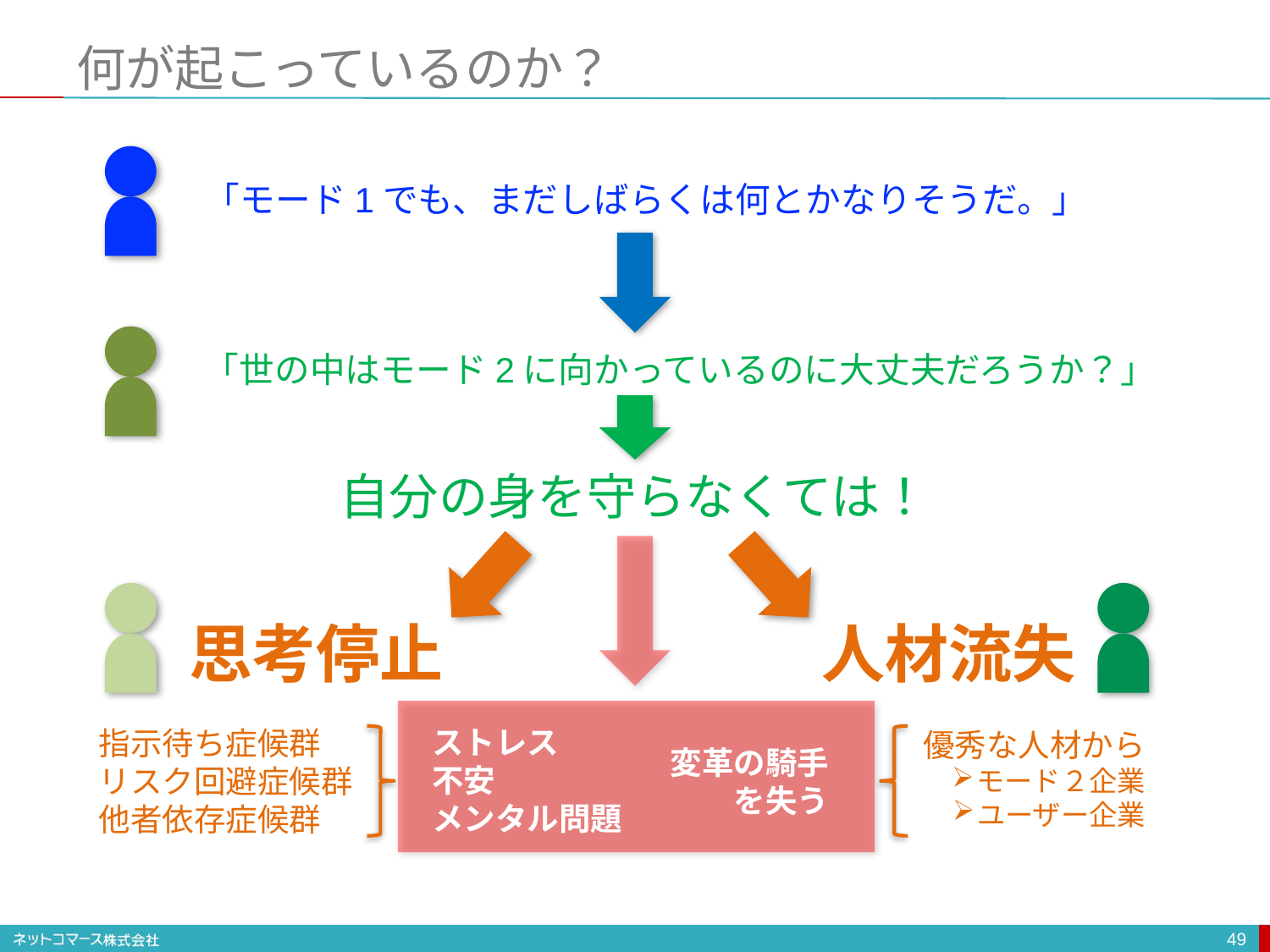

# 何が起こっているのか？

「モード1でも、まだしばらくは何とかなりそうだ。」

「世の中はモード2に向かっているのに大丈夫だろうか？」

自分の身を守らなくては！

思考停止
指示待ち症候群
リスク回避症候群
他者依存症候群

人材流失
優秀な人材から
モード２企業
ユーザー企業

ストレス
不安
メンタル問題
変革の騎手
を失う

49